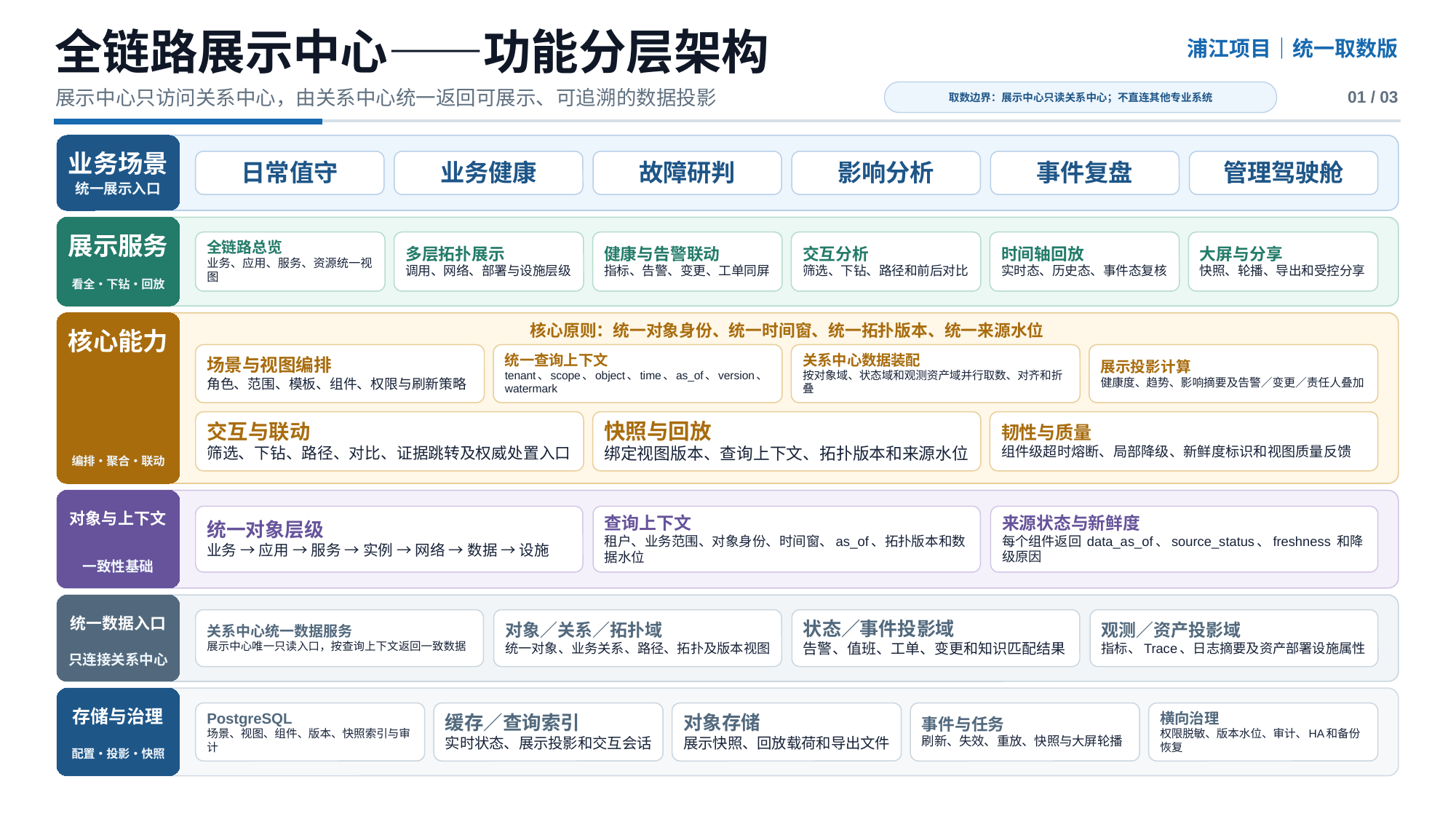

全链路展示中心——功能分层架构
浦江项目｜统一取数版
展示中心只访问关系中心，由关系中心统一返回可展示、可追溯的数据投影
取数边界：展示中心只读关系中心；不直连其他专业系统
01 / 03

业务场景
日常值守
业务健康
故障研判
影响分析
事件复盘
管理驾驶舱
统一展示入口

展示服务
全链路总览
业务、应用、服务、资源统一视图
多层拓扑展示
调用、网络、部署与设施层级
健康与告警联动
指标、告警、变更、工单同屏
交互分析
筛选、下钻、路径和前后对比
时间轴回放
实时态、历史态、事件态复核
大屏与分享
快照、轮播、导出和受控分享
看全・下钻・回放

核心原则：统一对象身份、统一时间窗、统一拓扑版本、统一来源水位
核心能力
场景与视图编排
角色、范围、模板、组件、权限与刷新策略
统一查询上下文
tenant、scope、object、time、as_of、version、watermark
关系中心数据装配
按对象域、状态域和观测资产域并行取数、对齐和折叠
展示投影计算
健康度、趋势、影响摘要及告警／变更／责任人叠加
交互与联动
筛选、下钻、路径、对比、证据跳转及权威处置入口
快照与回放
绑定视图版本、查询上下文、拓扑版本和来源水位
韧性与质量
组件级超时熔断、局部降级、新鲜度标识和视图质量反馈
编排・聚合・联动

对象与上下文
统一对象层级
业务 → 应用 → 服务 → 实例 → 网络 → 数据 → 设施
查询上下文
租户、业务范围、对象身份、时间窗、as_of、拓扑版本和数据水位
来源状态与新鲜度
每个组件返回 data_as_of、source_status、freshness 和降级原因
一致性基础

统一数据入口
关系中心统一数据服务
展示中心唯一只读入口，按查询上下文返回一致数据
对象／关系／拓扑域
统一对象、业务关系、路径、拓扑及版本视图
状态／事件投影域
告警、值班、工单、变更和知识匹配结果
观测／资产投影域
指标、Trace、日志摘要及资产部署设施属性
只连接关系中心

存储与治理
PostgreSQL
场景、视图、组件、版本、快照索引与审计
缓存／查询索引
实时状态、展示投影和交互会话
对象存储
展示快照、回放载荷和导出文件
事件与任务
刷新、失效、重放、快照与大屏轮播
横向治理
权限脱敏、版本水位、审计、HA和备份恢复
配置・投影・快照